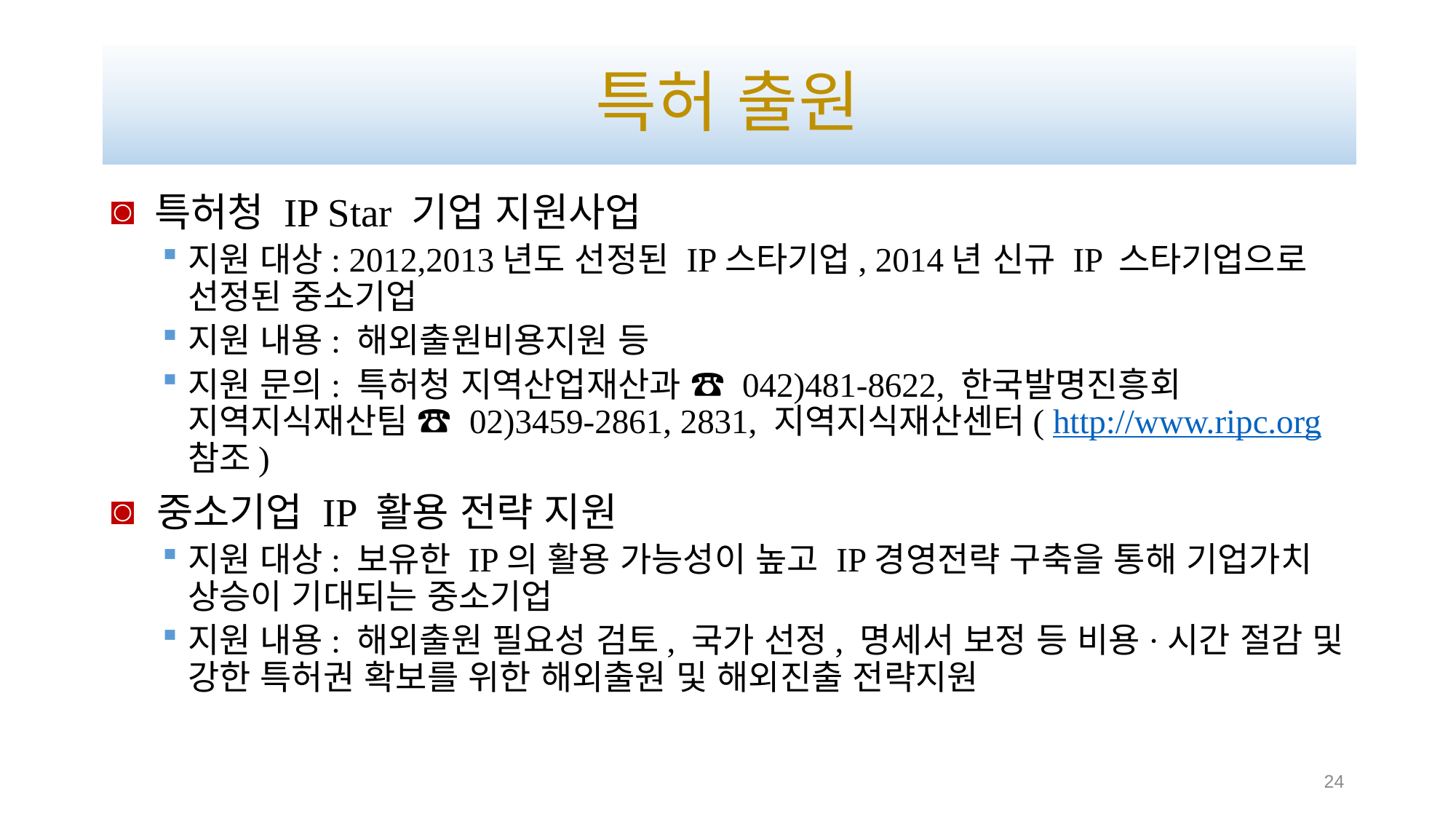

# 특허 출원
 특허청 IP Star 기업 지원사업
지원 대상: 2012,2013년도 선정된 IP스타기업, 2014년 신규 IP 스타기업으로 선정된 중소기업
지원 내용: 해외출원비용지원 등
지원 문의: 특허청 지역산업재산과 ☎ 042)481-8622, 한국발명진흥회 지역지식재산팀 ☎ 02)3459-2861, 2831, 지역지식재산센터( http://www.ripc.org 참조)
 중소기업 IP 활용 전략 지원
지원 대상: 보유한 IP의 활용 가능성이 높고 IP경영전략 구축을 통해 기업가치 상승이 기대되는 중소기업
지원 내용: 해외출원 필요성 검토, 국가 선정, 명세서 보정 등 비용·시간 절감 및 강한 특허권 확보를 위한 해외출원 및 해외진출 전략지원

24